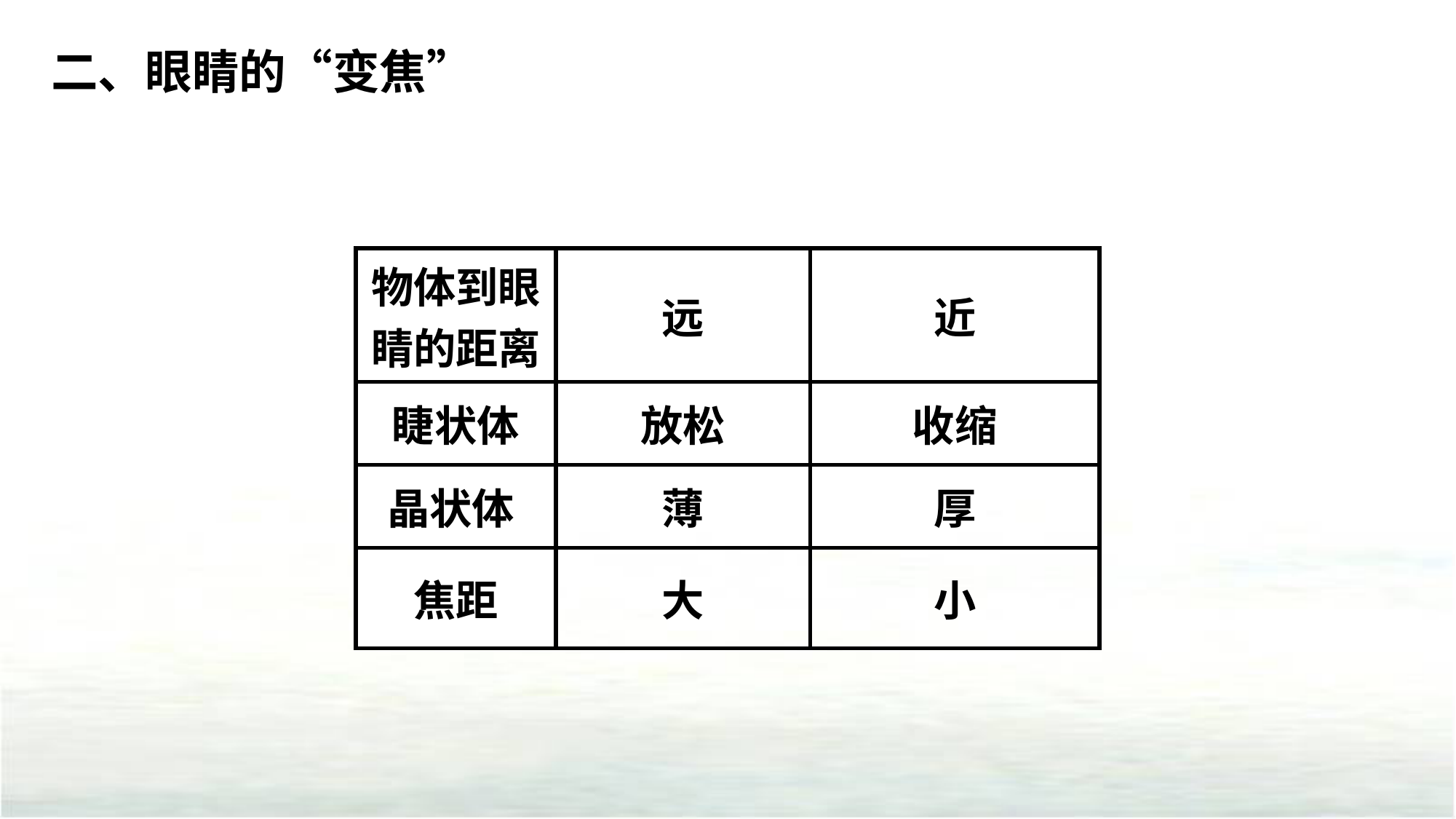

二、眼睛的“变焦”
| 物体到眼睛的距离 | 远 | 近 |
| --- | --- | --- |
| 睫状体 | 放松 | 收缩 |
| 晶状体 | 薄 | 厚 |
| 焦距 | 大 | 小 |